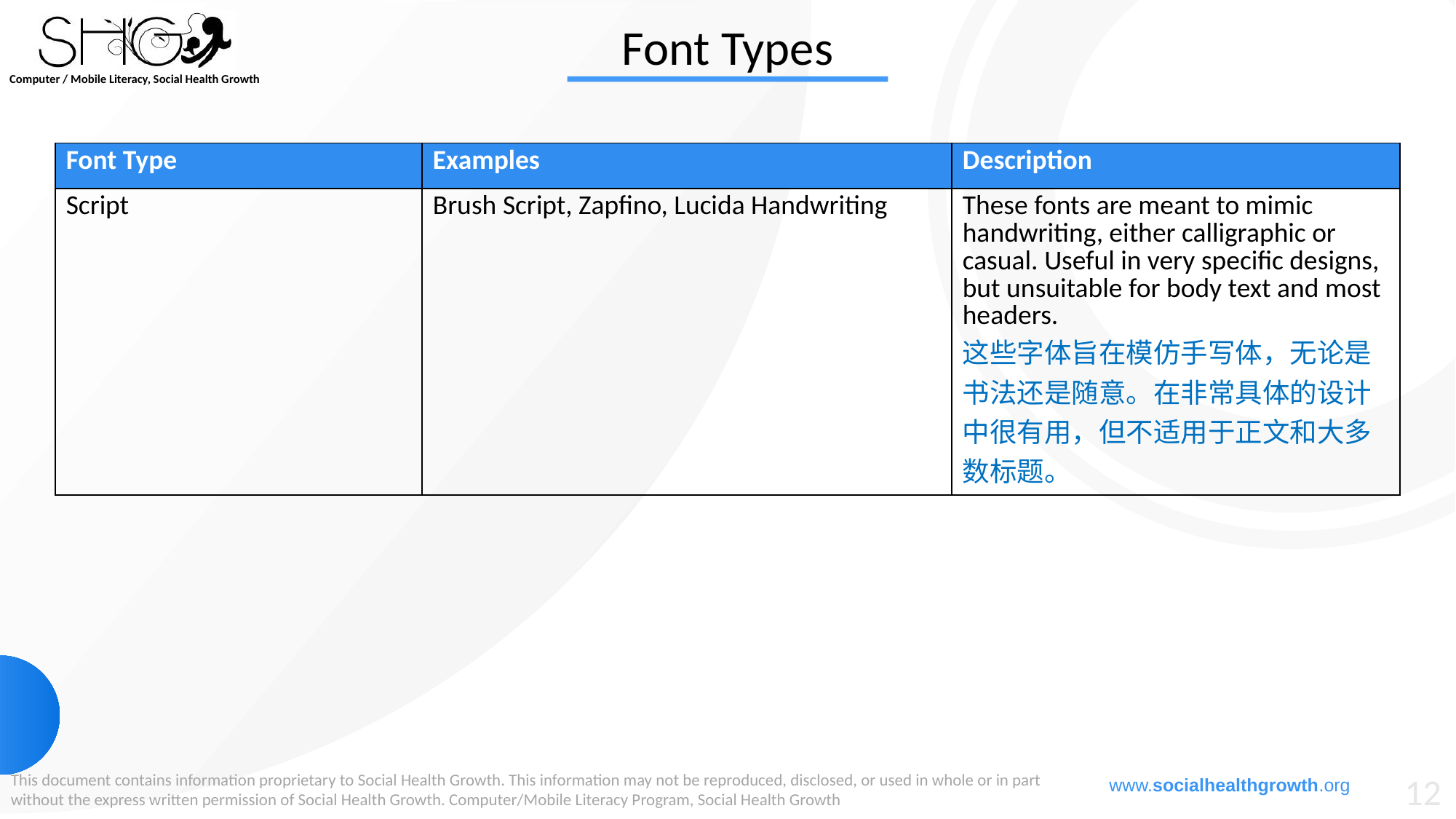

Font Types
| Font Type | Examples | Description |
| --- | --- | --- |
| Script | Brush Script, Zapfino, Lucida Handwriting | These fonts are meant to mimic handwriting, either calligraphic or casual. Useful in very specific designs, but unsuitable for body text and most headers. 这些字体旨在模仿手写体，无论是书法还是随意。在非常具体的设计中很有用，但不适用于正文和大多数标题。 |